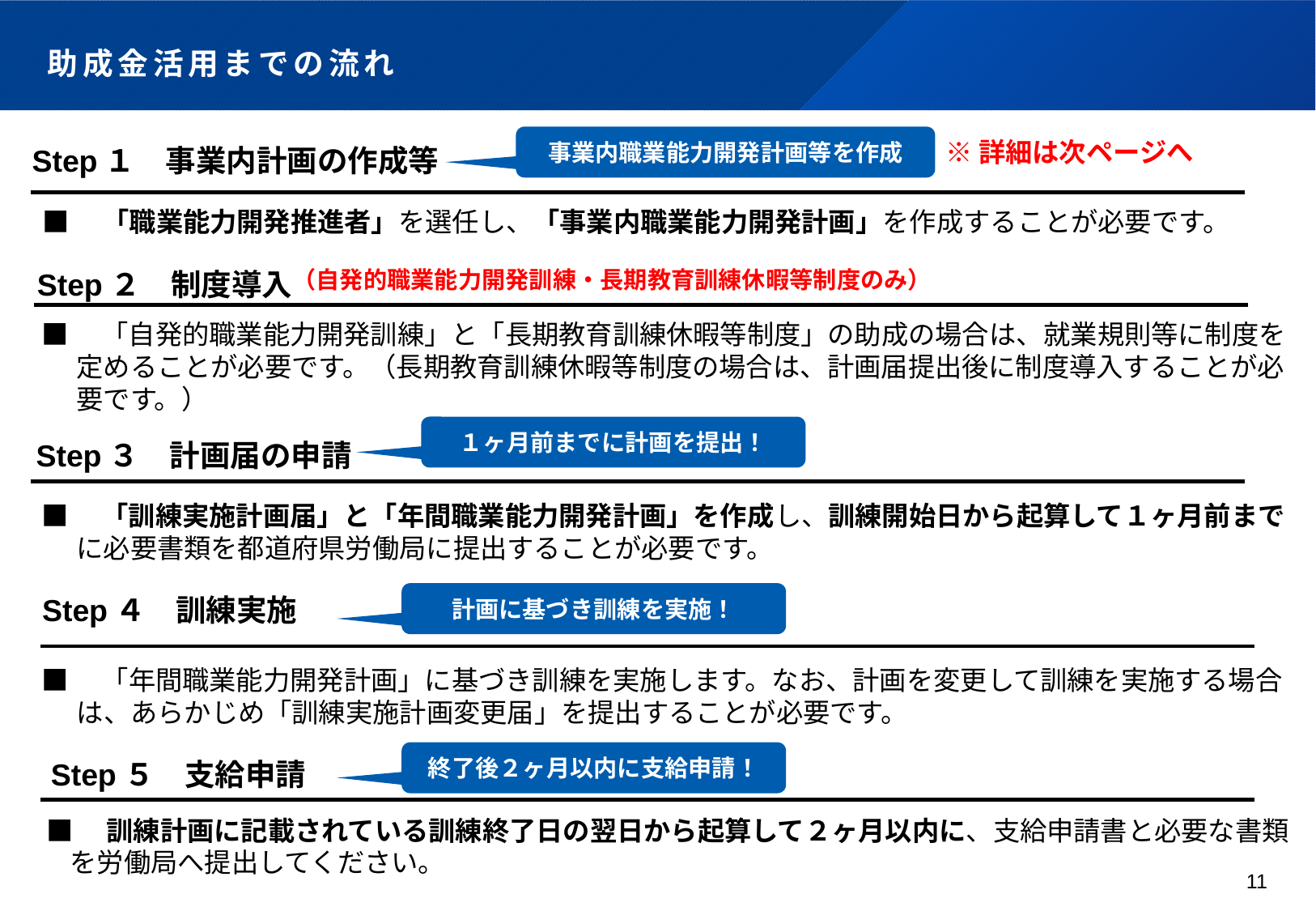

# 助成金活用までの流れ
事業内職業能力開発計画等を作成
※詳細は次ページへ
Step１　事業内計画の作成等
■　「職業能力開発推進者」を選任し、「事業内職業能力開発計画」を作成することが必要です。
（自発的職業能力開発訓練・長期教育訓練休暇等制度のみ）
Step２　制度導入
■　「自発的職業能力開発訓練」と「長期教育訓練休暇等制度」の助成の場合は、就業規則等に制度を定めることが必要です。（長期教育訓練休暇等制度の場合は、計画届提出後に制度導入することが必要です。）
１ヶ月前までに計画を提出！
Step３　計画届の申請
■　「訓練実施計画届」と「年間職業能力開発計画」を作成し、訓練開始日から起算して１ヶ月前までに必要書類を都道府県労働局に提出することが必要です。
Step４　訓練実施
計画に基づき訓練を実施！
■　「年間職業能力開発計画」に基づき訓練を実施します。なお、計画を変更して訓練を実施する場合は、あらかじめ「訓練実施計画変更届」を提出することが必要です。
Step５　支給申請
終了後２ヶ月以内に支給申請！
■　訓練計画に記載されている訓練終了日の翌日から起算して２ヶ月以内に、支給申請書と必要な書類を労働局へ提出してください。
11